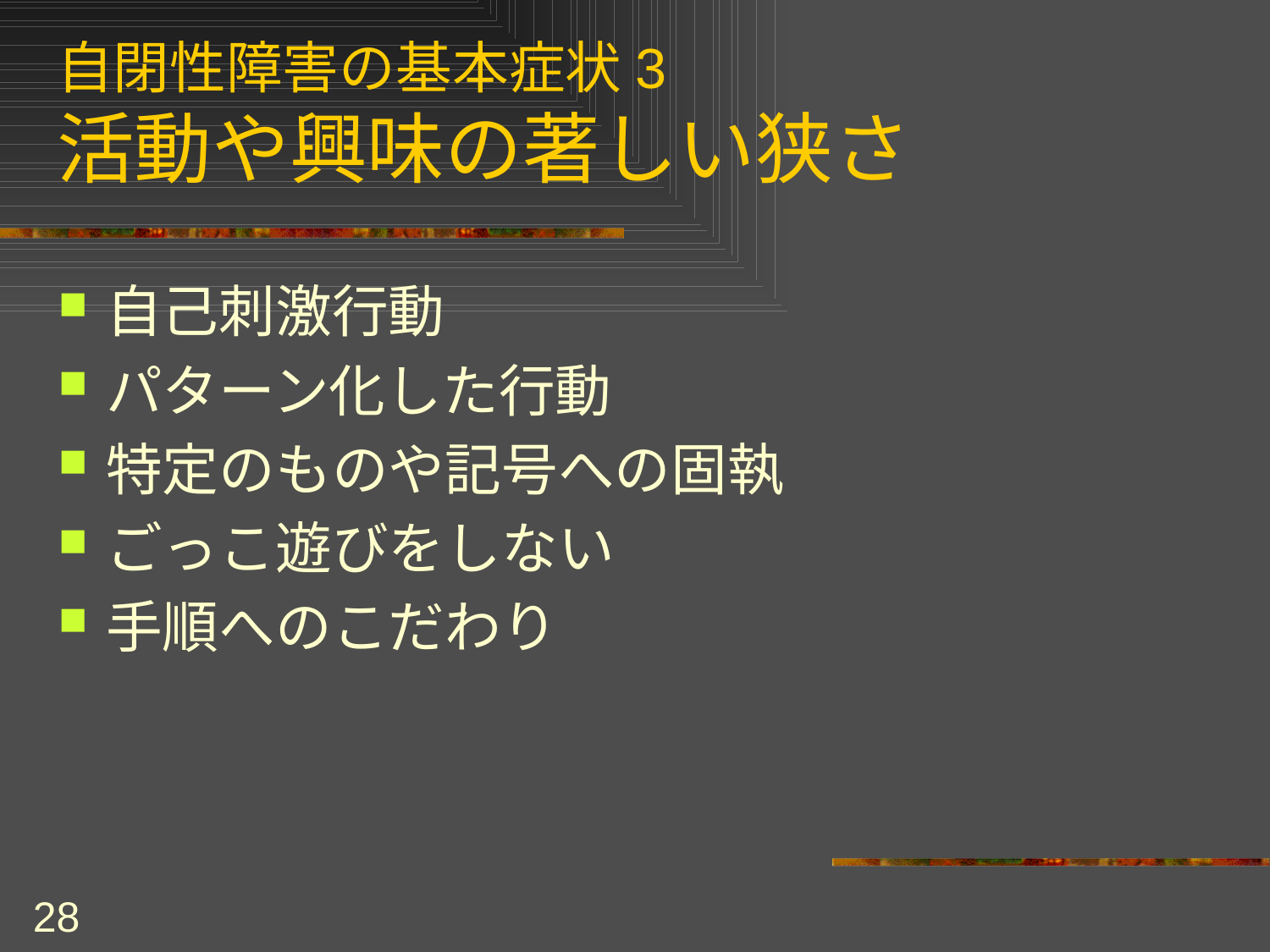

# 自閉性障害の基本症状3 活動や興味の著しい狭さ
自己刺激行動
パターン化した行動
特定のものや記号への固執
ごっこ遊びをしない
手順へのこだわり
28